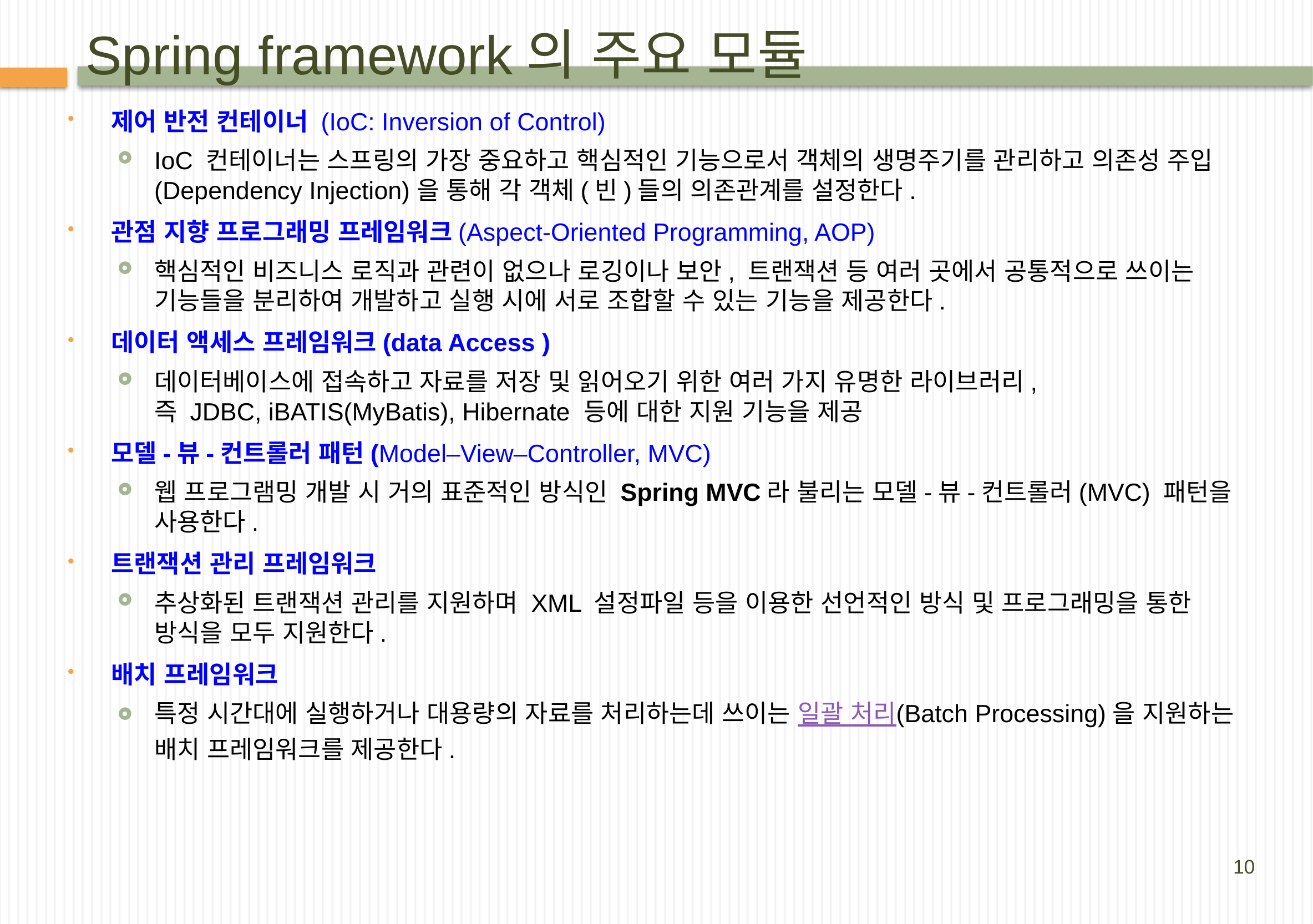

# Spring framework의 주요 모듈
제어 반전 컨테이너 (IoC: Inversion of Control)
IoC 컨테이너는 스프링의 가장 중요하고 핵심적인 기능으로서 객체의 생명주기를 관리하고 의존성 주입(Dependency Injection)을 통해 각 객체(빈)들의 의존관계를 설정한다.
관점 지향 프로그래밍 프레임워크(Aspect-Oriented Programming, AOP)
핵심적인 비즈니스 로직과 관련이 없으나 로깅이나 보안, 트랜잭션 등 여러 곳에서 공통적으로 쓰이는 기능들을 분리하여 개발하고 실행 시에 서로 조합할 수 있는 기능을 제공한다.
데이터 액세스 프레임워크(data Access )
데이터베이스에 접속하고 자료를 저장 및 읽어오기 위한 여러 가지 유명한 라이브러리, 즉 JDBC, iBATIS(MyBatis), Hibernate 등에 대한 지원 기능을 제공
모델-뷰-컨트롤러 패턴(Model–View–Controller, MVC)
웹 프로그램밍 개발 시 거의 표준적인 방식인 Spring MVC라 불리는 모델-뷰-컨트롤러(MVC) 패턴을 사용한다.
트랜잭션 관리 프레임워크
추상화된 트랜잭션 관리를 지원하며 XML 설정파일 등을 이용한 선언적인 방식 및 프로그래밍을 통한 방식을 모두 지원한다.
배치 프레임워크
특정 시간대에 실행하거나 대용량의 자료를 처리하는데 쓰이는 일괄 처리(Batch Processing)을 지원하는 배치 프레임워크를 제공한다.
10